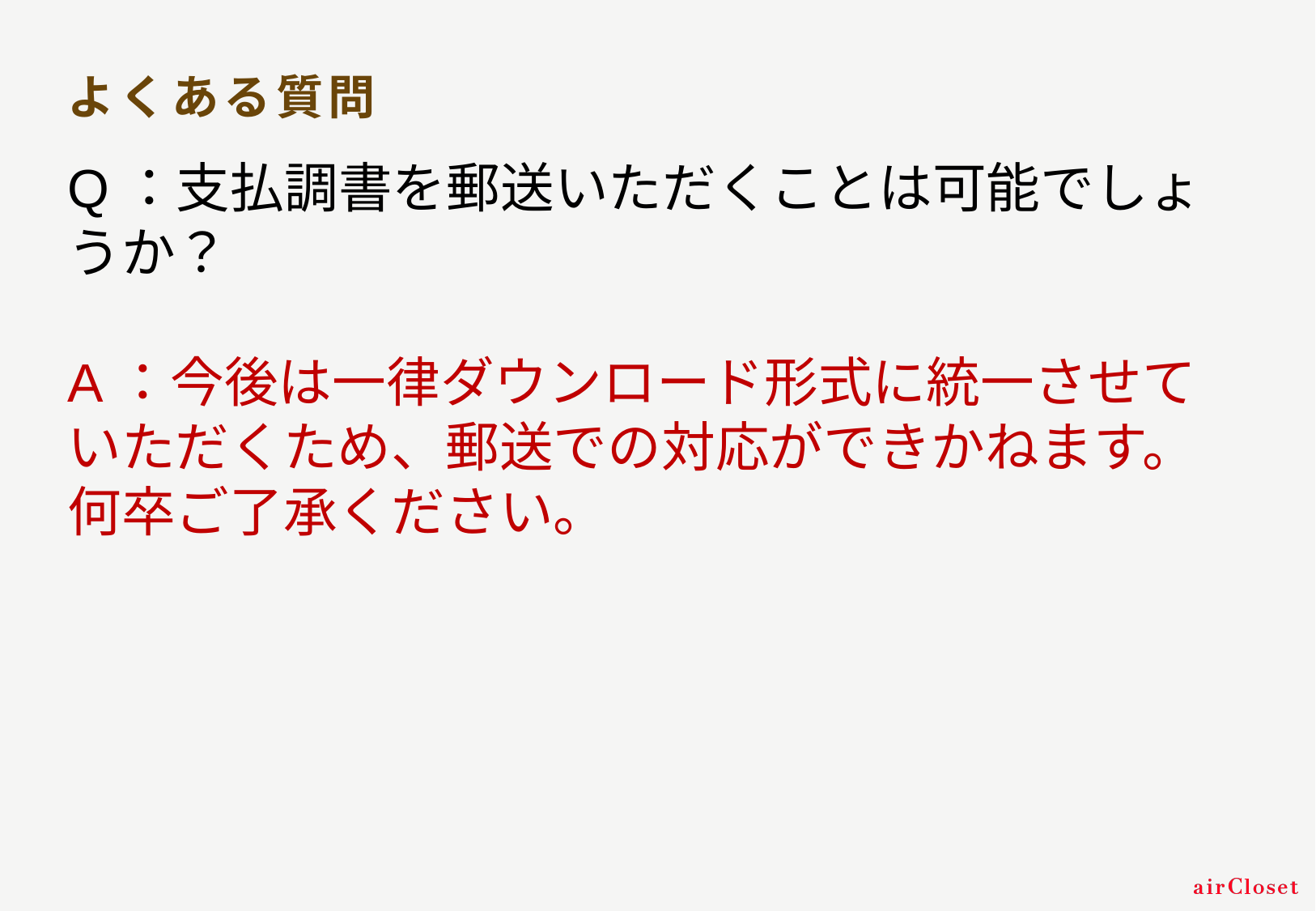

# よくある質問
Q：支払調書を郵送いただくことは可能でしょうか？

A：今後は一律ダウンロード形式に統一させていただくため、郵送での対応ができかねます。何卒ご了承ください。